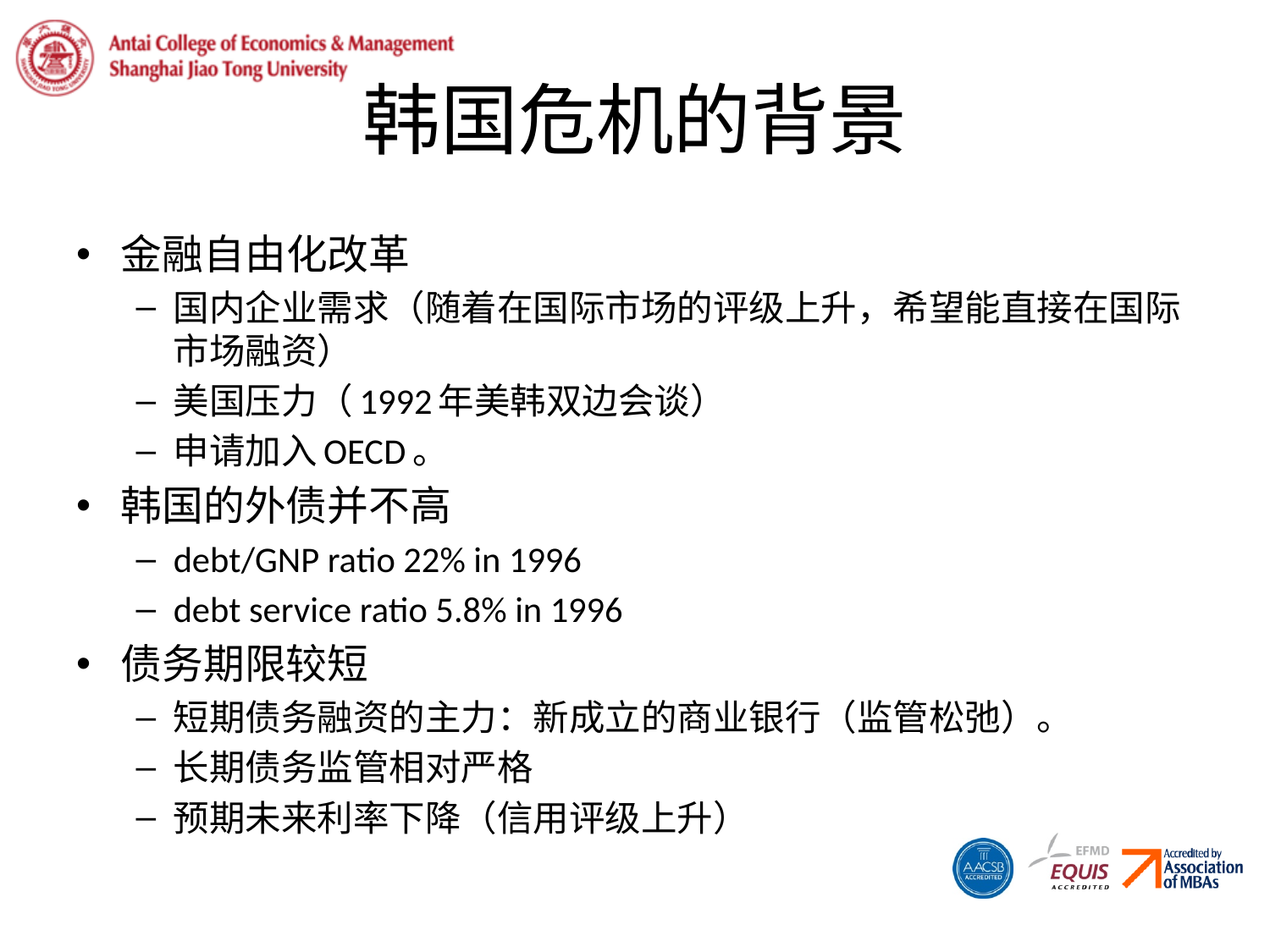

# 韩国危机的背景
金融自由化改革
国内企业需求（随着在国际市场的评级上升，希望能直接在国际市场融资）
美国压力（1992年美韩双边会谈）
申请加入OECD。
韩国的外债并不高
debt/GNP ratio 22% in 1996
debt service ratio 5.8% in 1996
债务期限较短
短期债务融资的主力：新成立的商业银行（监管松弛）。
长期债务监管相对严格
预期未来利率下降（信用评级上升）